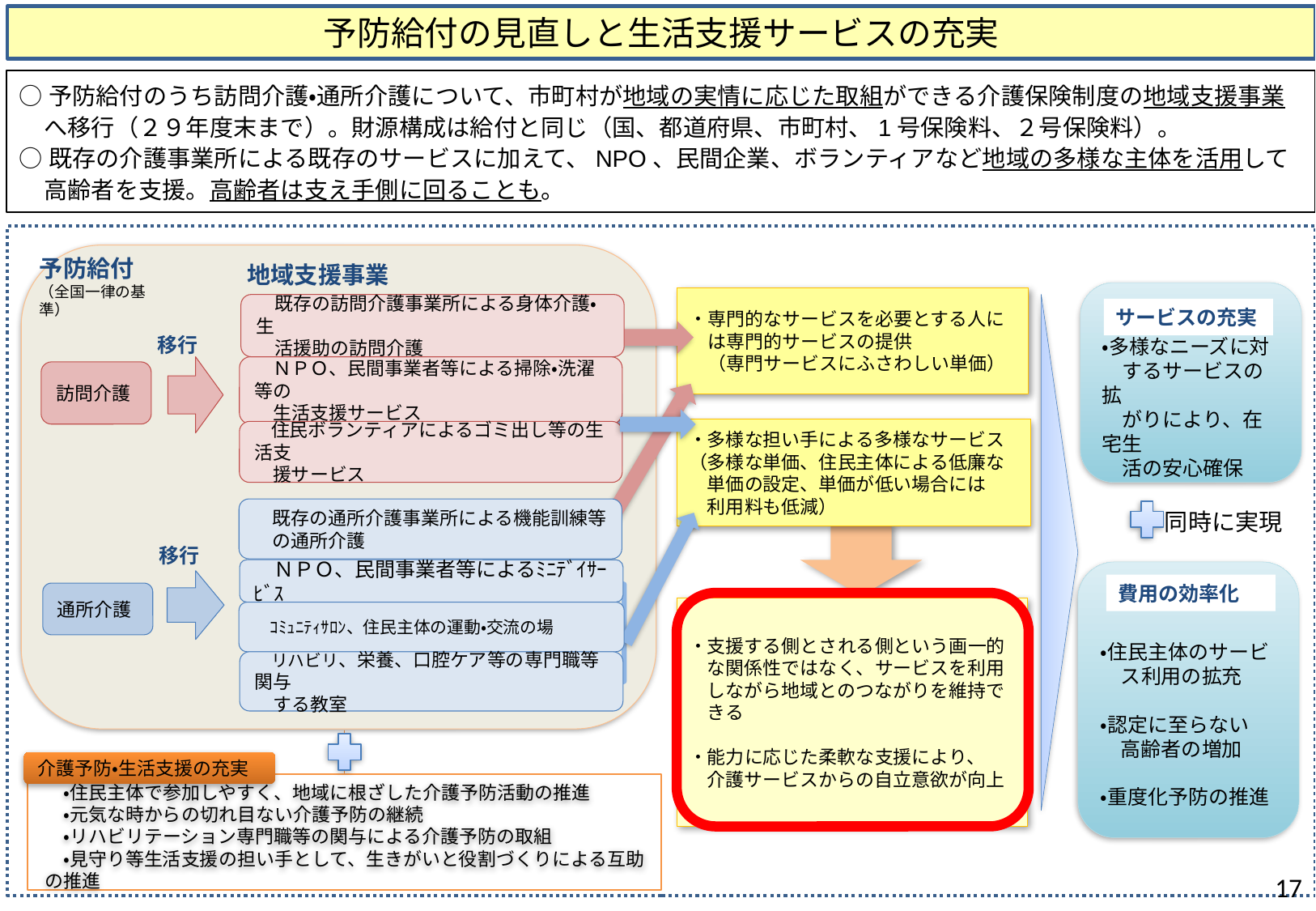

予防給付の見直しと生活支援サービスの充実

○予防給付のうち訪問介護・通所介護について、市町村が地域の実情に応じた取組ができる介護保険制度の地域支援事業へ移行（２９年度末まで）。財源構成は給付と同じ（国、都道府県、市町村、1号保険料、２号保険料）。
○既存の介護事業所による既存のサービスに加えて、NPO、民間企業、ボランティアなど地域の多様な主体を活用して高齢者を支援。高齢者は支え手側に回ることも。

地域支援事業
予防給付
（全国一律の基準）

・多様なニーズに対
　するサービスの拡
　がりにより、在宅生
　活の安心確保
・専門的なサービスを必要とする人に
　は専門的サービスの提供
　（専門サービスにふさわしい単価）
　既存の訪問介護事業所による身体介護・生
　活援助の訪問介護

　ＮＰＯ、民間事業者等による掃除・洗濯等の
　生活支援サービス
訪問介護
　住民ボランティアによるゴミ出し等の生活支
　援サービス
サービスの充実

移行

・多様な担い手による多様なサービス（多様な単価、住民主体による低廉な
　単価の設定、単価が低い場合には
　利用料も低減）

　既存の通所介護事業所による機能訓練等
　の通所介護
　ＮＰＯ、民間事業者等によるﾐﾆﾃﾞｲｻｰﾋﾞｽ

通所介護
　ｺﾐｭﾆﾃｨｻﾛﾝ、住民主体の運動・交流の場
　リハビリ、栄養、口腔ケア等の専門職等関与
　する教室
同時に実現

移行

・住民主体のサービ
　ス利用の拡充

・認定に至らない
　高齢者の増加

・重度化予防の推進

費用の効率化

・支援する側とされる側という画一的
　な関係性ではなく、サービスを利用
　しながら地域とのつながりを維持で
　きる

・能力に応じた柔軟な支援により、
　介護サービスからの自立意欲が向上

介護予防・生活支援の充実
　・住民主体で参加しやすく、地域に根ざした介護予防活動の推進
　・元気な時からの切れ目ない介護予防の継続
　・リハビリテーション専門職等の関与による介護予防の取組
　・見守り等生活支援の担い手として、生きがいと役割づくりによる互助の推進
17